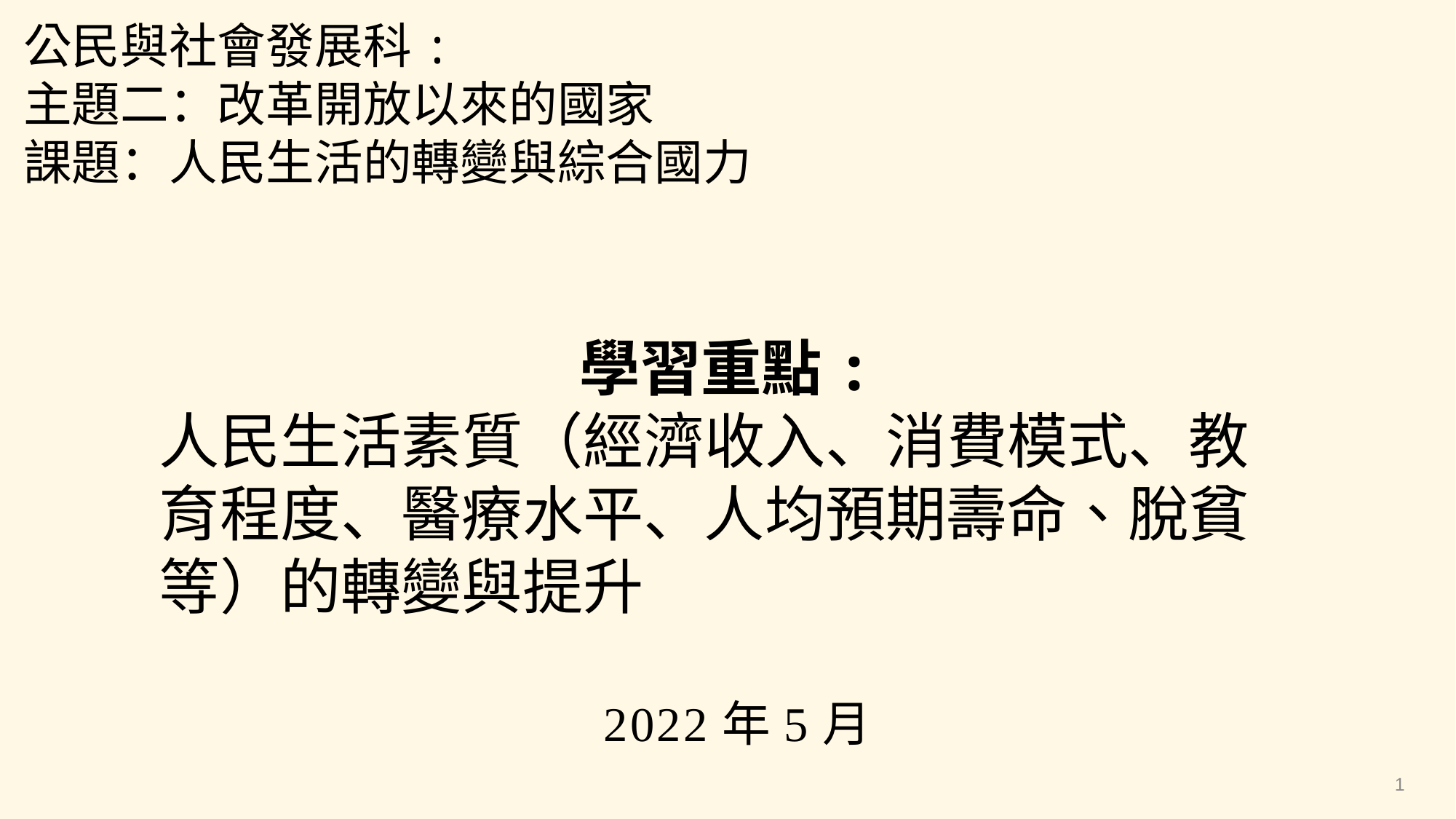

公民與社會發展科:
主題二：改革開放以來的國家
課題：人民生活的轉變與綜合國力
學習重點:
人民生活素質（經濟收入、消費模式、教育程度、醫療水平、人均預期壽命、脫貧等）的轉變與提升
2022年5月